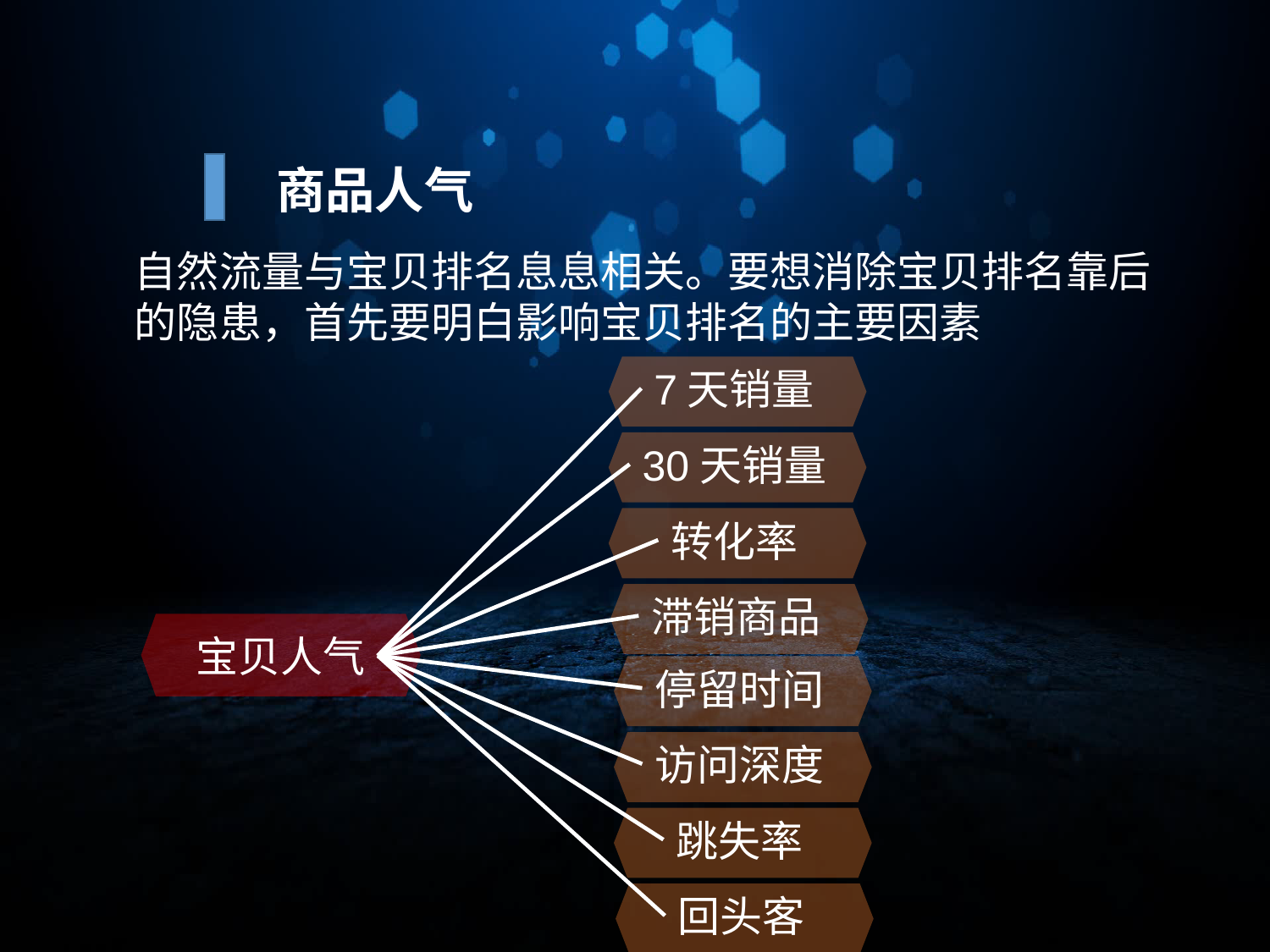

商品人气

自然流量与宝贝排名息息相关。要想消除宝贝排名靠后的隐患，首先要明白影响宝贝排名的主要因素

7天销量

30天销量

转化率

滞销商品

宝贝人气

停留时间

访问深度

跳失率

回头客